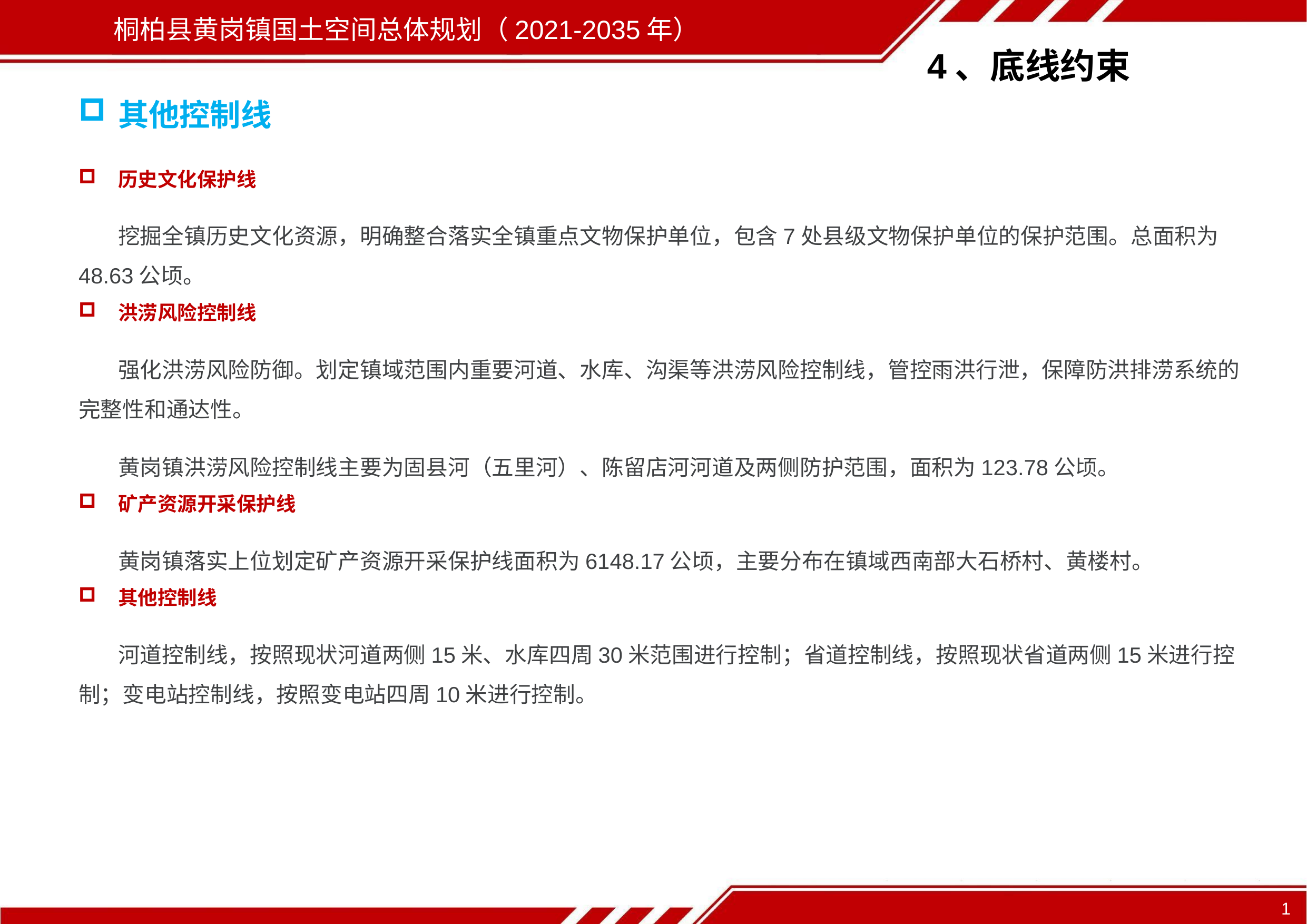

4、底线约束

其他控制线

历史文化保护线
挖掘全镇历史文化资源，明确整合落实全镇重点文物保护单位，包含7处县级文物保护单位的保护范围。总面积为48.63公顷。
洪涝风险控制线
强化洪涝风险防御。划定镇域范围内重要河道、水库、沟渠等洪涝风险控制线，管控雨洪行泄，保障防洪排涝系统的完整性和通达性。
黄岗镇洪涝风险控制线主要为固县河（五里河）、陈留店河河道及两侧防护范围，面积为123.78公顷。
矿产资源开采保护线
黄岗镇落实上位划定矿产资源开采保护线面积为6148.17公顷，主要分布在镇域西南部大石桥村、黄楼村。
其他控制线
河道控制线，按照现状河道两侧15米、水库四周30米范围进行控制；省道控制线，按照现状省道两侧15米进行控制；变电站控制线，按照变电站四周10米进行控制。
11